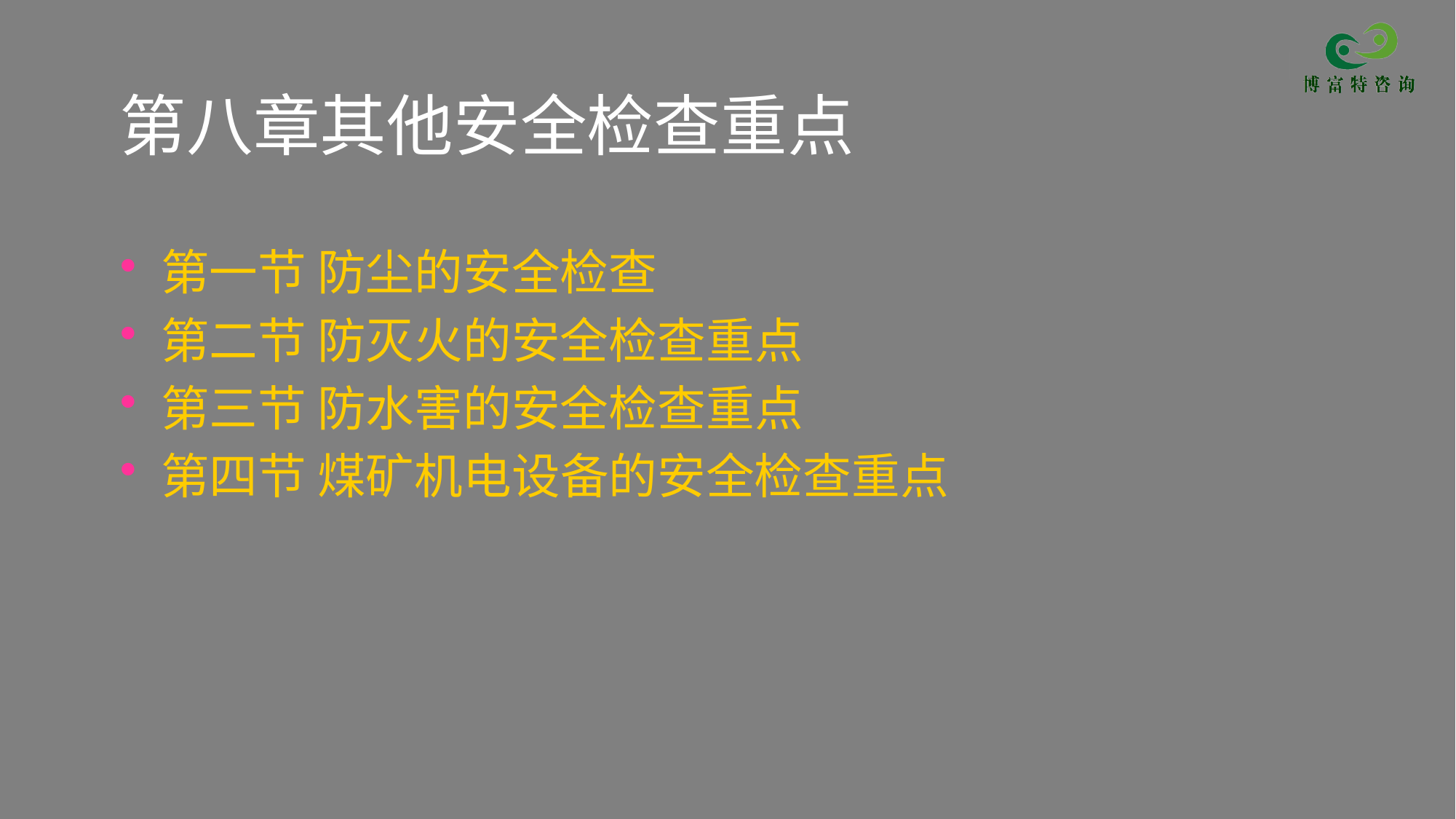

# 第八章其他安全检查重点
第一节 防尘的安全检查
第二节 防灭火的安全检查重点
第三节 防水害的安全检查重点
第四节 煤矿机电设备的安全检查重点